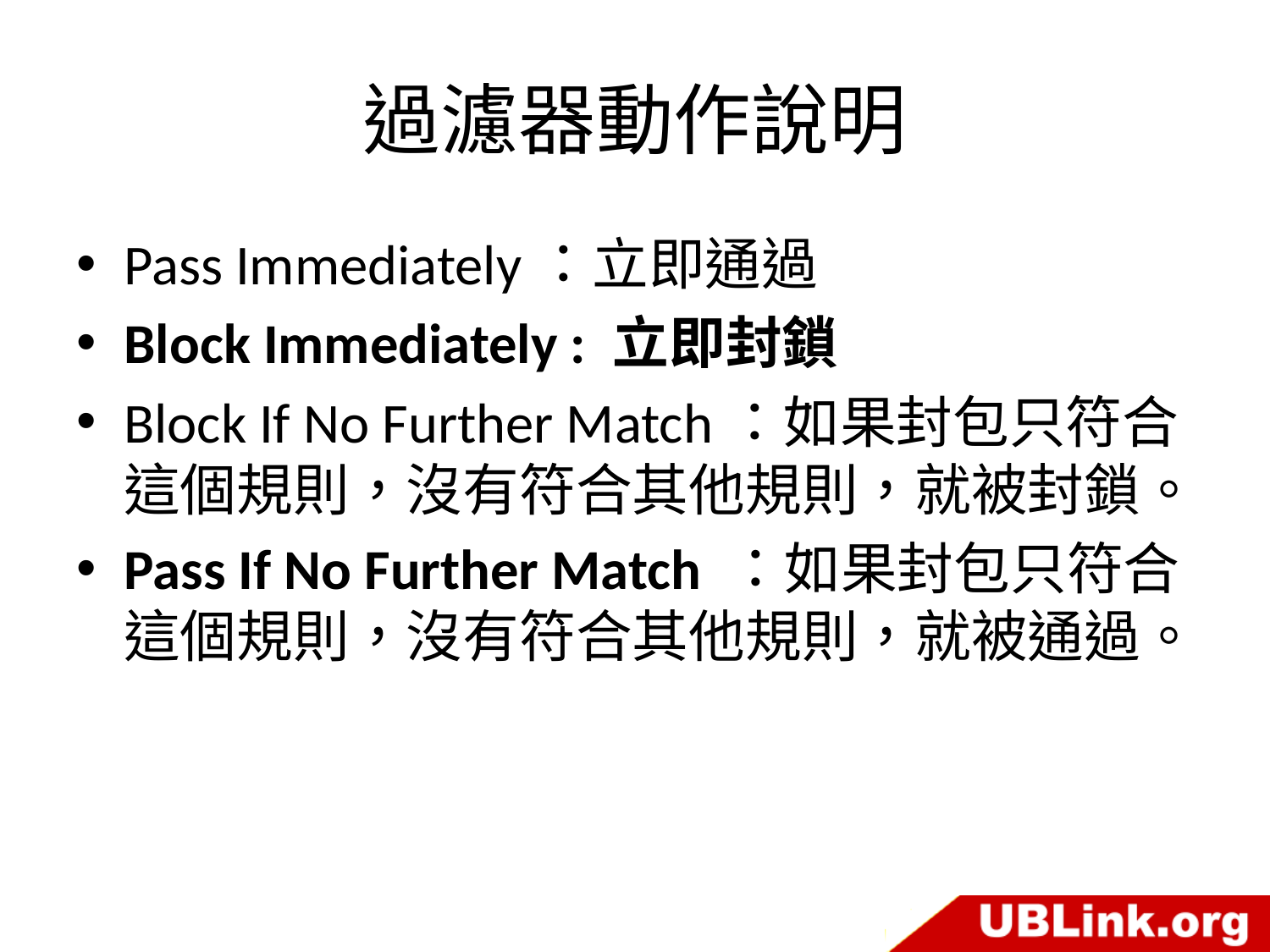

# 過濾器動作說明
Pass Immediately：立即通過
Block Immediately : 立即封鎖
Block If No Further Match：如果封包只符合這個規則，沒有符合其他規則，就被封鎖。
Pass If No Further Match ：如果封包只符合這個規則，沒有符合其他規則，就被通過。